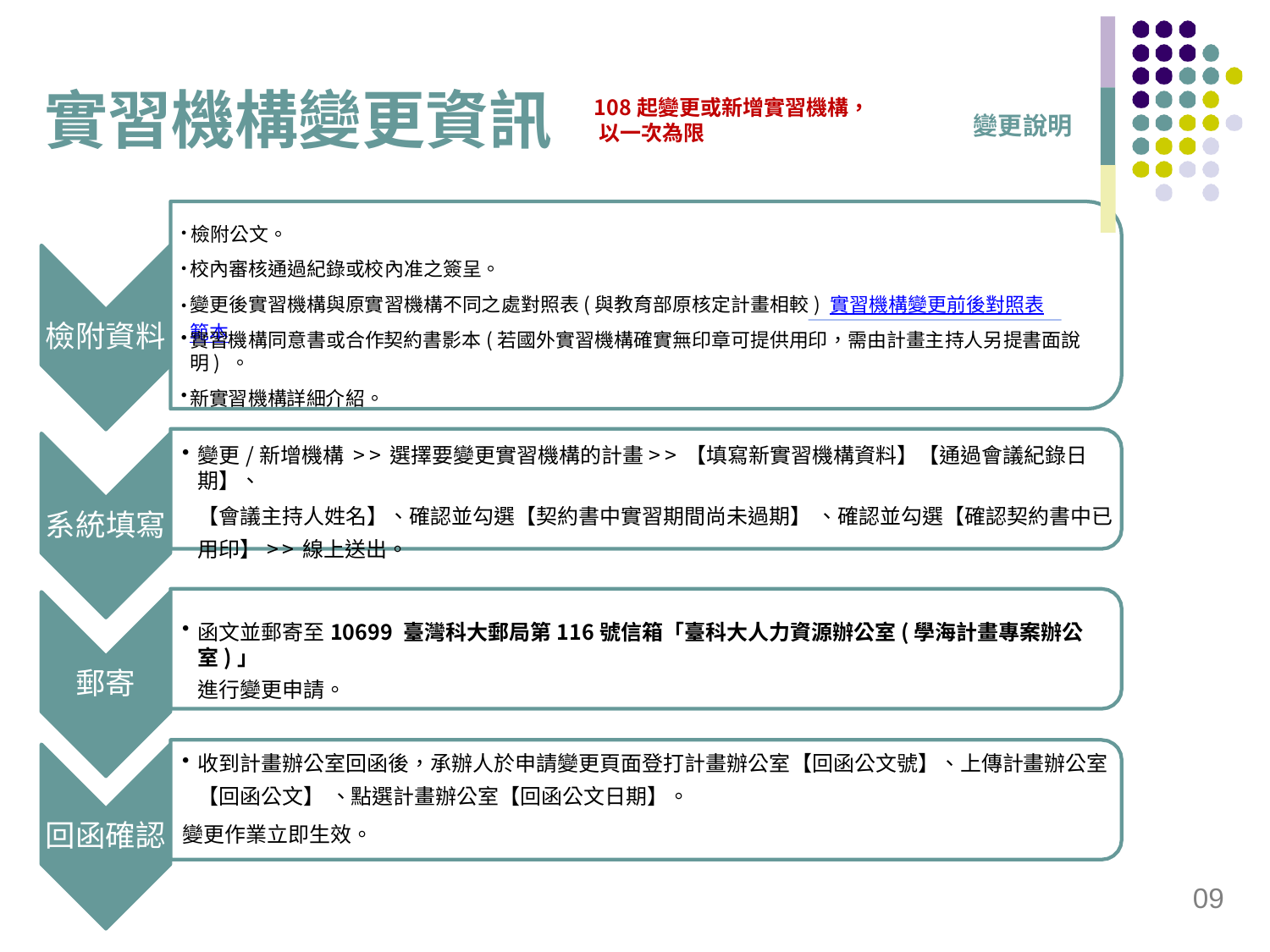

# 實習機構變更資訊

108起變更或新增實習機構， 以一次為限
變更說明

檢附公文。
校內審核通過紀錄或校內准之簽呈。
變更後實習機構與原實習機構不同之處對照表(與教育部原核定計畫相較) 實習機構變更前後對照表範本

實習機構同意書或合作契約書影本(若國外實習機構確實無印章可提供用印，需由計畫主持人另提書面說明) 。
新實習機構詳細介紹。
檢附資料

變更/新增機構 >>選擇要變更實習機構的計畫>>【填寫新實習機構資料】【通過會議紀錄日期】、
【會議主持人姓名】、確認並勾選【契約書中實習期間尚未過期】 、確認並勾選【確認契約書中已 用印】>>線上送出。
系統填寫

函文並郵寄至10699 臺灣科大郵局第116號信箱「臺科大人力資源辦公室(學海計畫專案辦公室)」
進行變更申請。
郵寄

收到計畫辦公室回函後，承辦人於申請變更頁面登打計畫辦公室【回函公文號】、上傳計畫辦公室
【回函公文】 、點選計畫辦公室【回函公文日期】。
變更作業立即生效。

回函確認
09